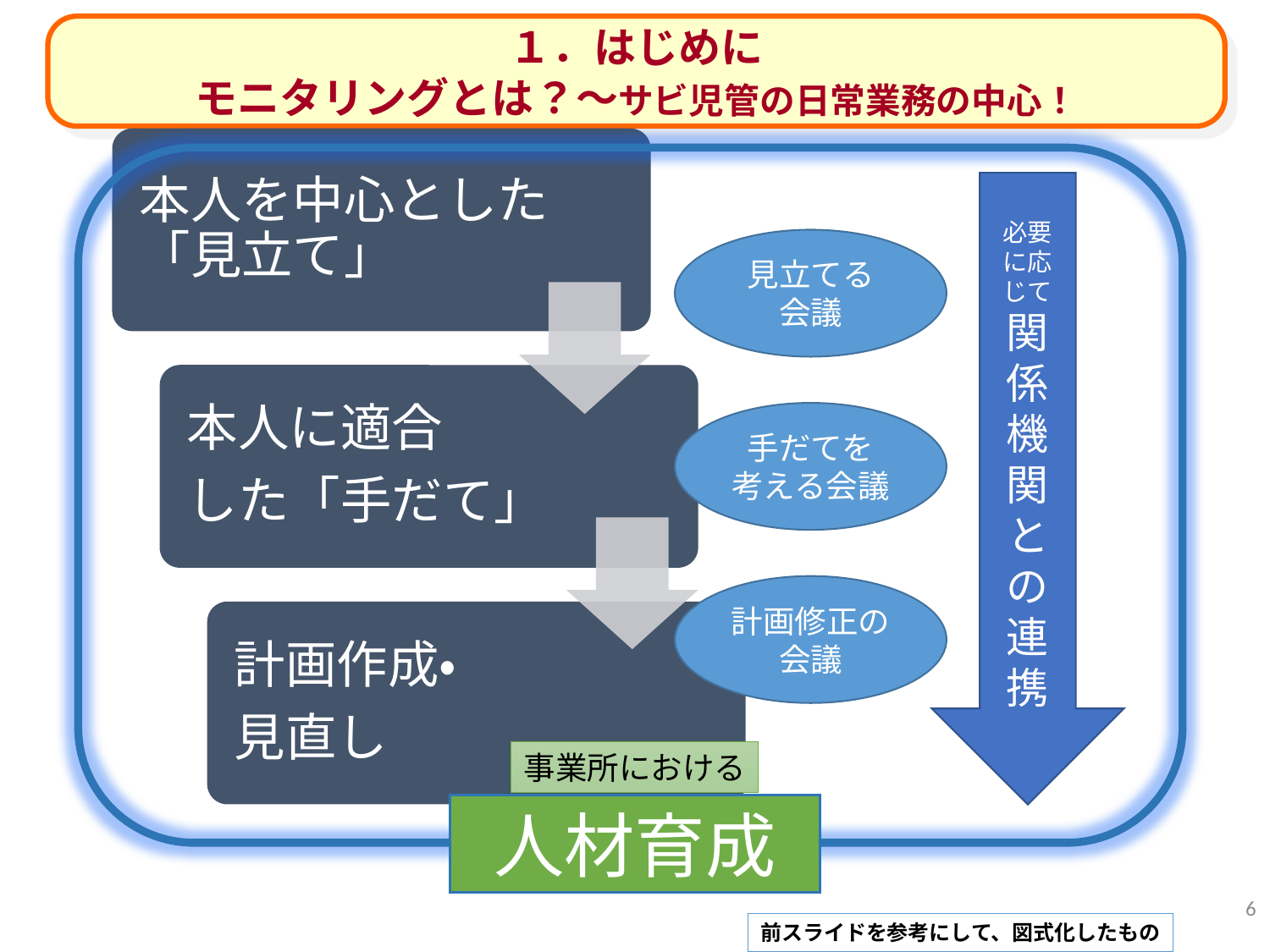

１．はじめに
モニタリングとは？～サビ児管の日常業務の中心！
本人を中心とした「見立て」
本人に適合
した「手だて」
計画作成・
見直し

必要に応じて関係機関との連携
見立てる
会議
手だてを
考える会議
計画修正の会議
事業所における
人材育成
6
前スライドを参考にして、図式化したもの